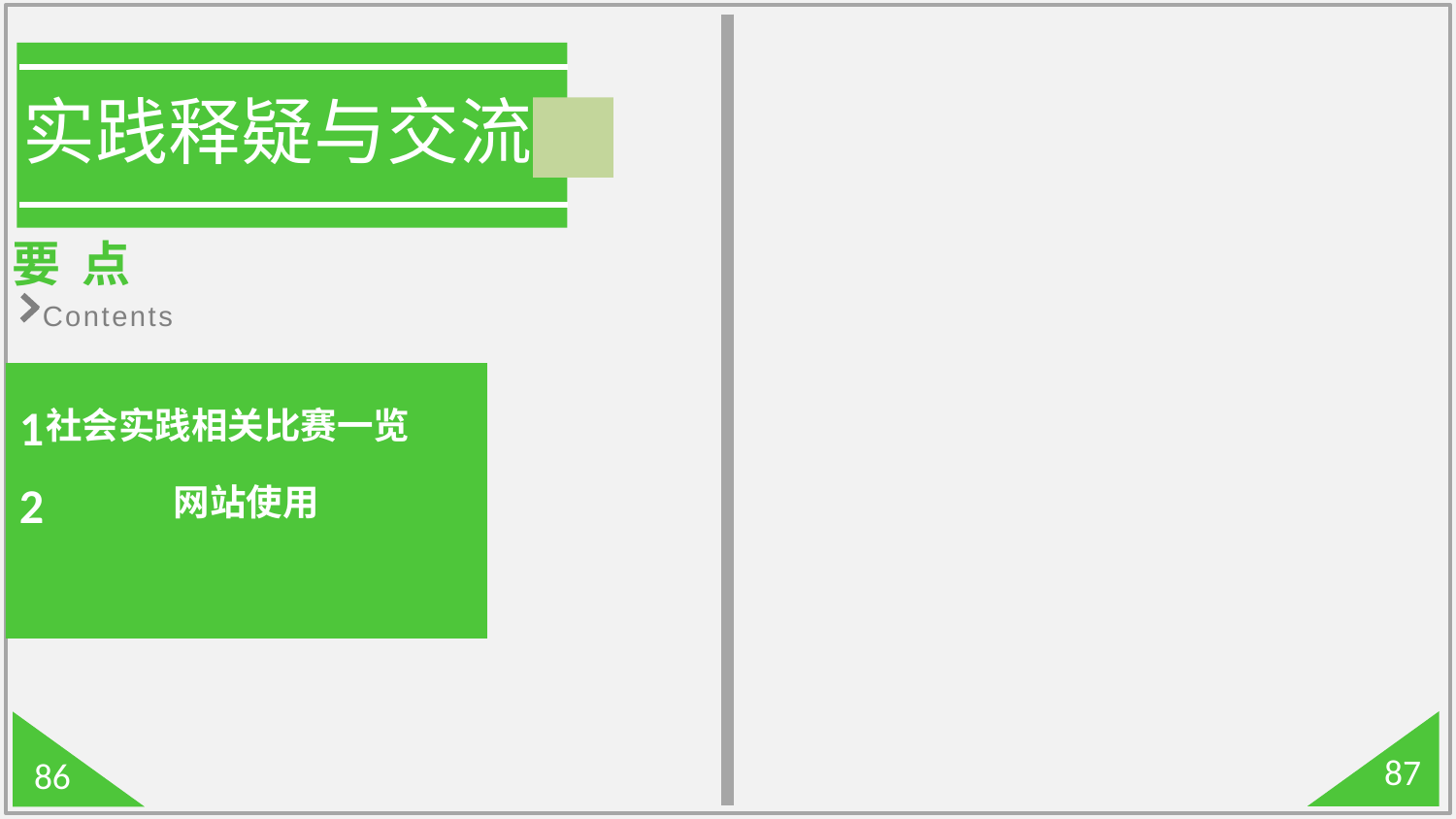

实践释疑与交流

要  点
Contents
网站使用
1
社会实践相关比赛一览
2

87
86